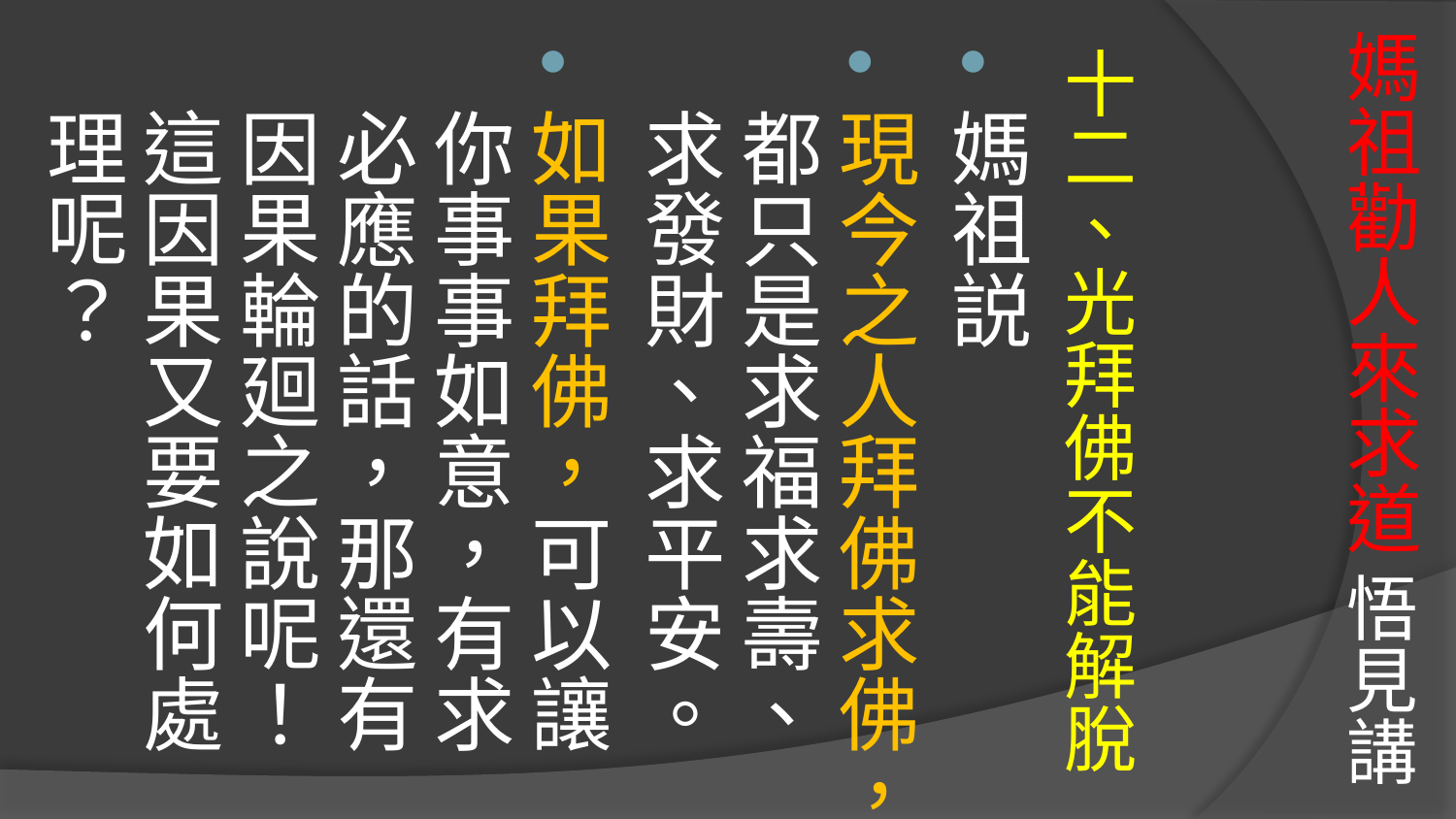

# 媽祖勸人來求道 悟見講
十二、光拜佛不能解脫
媽祖説
現今之人拜佛求佛，都只是求福求壽、求發財、求平安。
如果拜佛，可以讓你事事如意，有求必應的話，那還有因果輪廻之說呢！這因果又要如何處理呢？